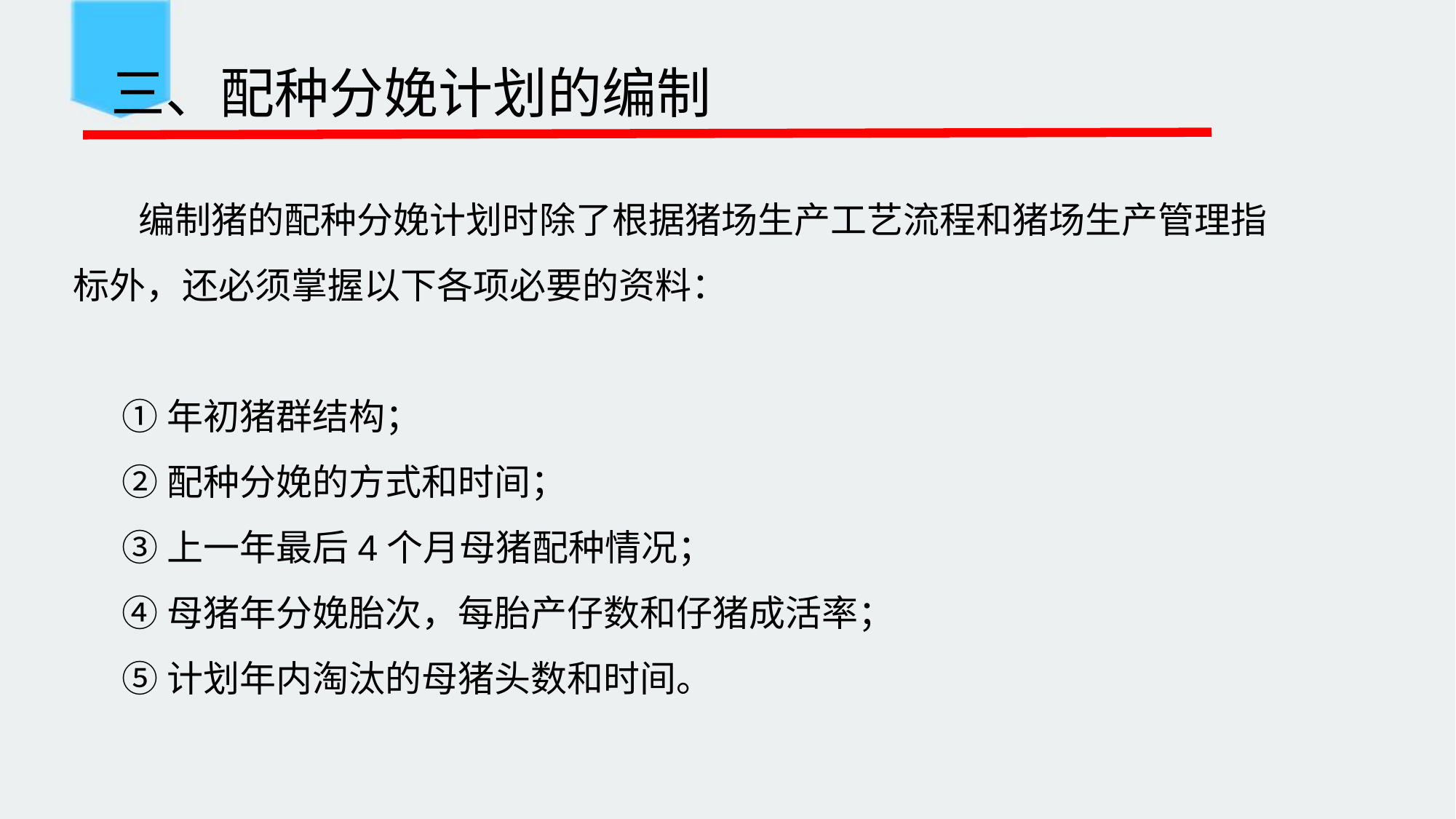

# 三、配种分娩计划的编制
       编制猪的配种分娩计划时除了根据猪场生产工艺流程和猪场生产管理指标外，还必须掌握以下各项必要的资料：

      ①年初猪群结构；
      ②配种分娩的方式和时间；
      ③上一年最后4个月母猪配种情况；
      ④母猪年分娩胎次，每胎产仔数和仔猪成活率；
      ⑤计划年内淘汰的母猪头数和时间。